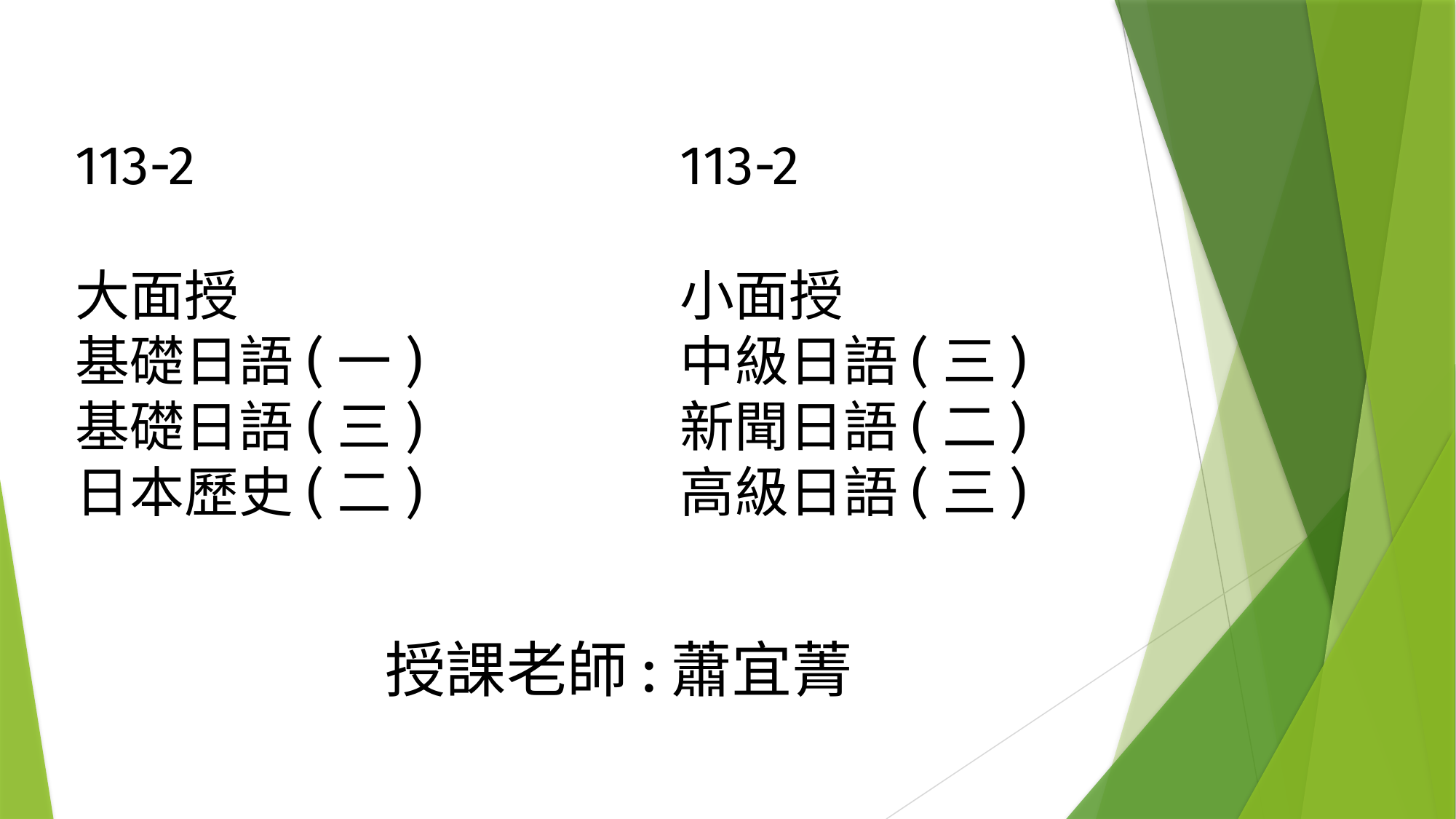

113-2

大面授
基礎日語(一)
基礎日語(三)
日本歷史(二)
113-2

小面授
中級日語(三)
新聞日語(二)
高級日語(三)
授課老師:蕭宜菁